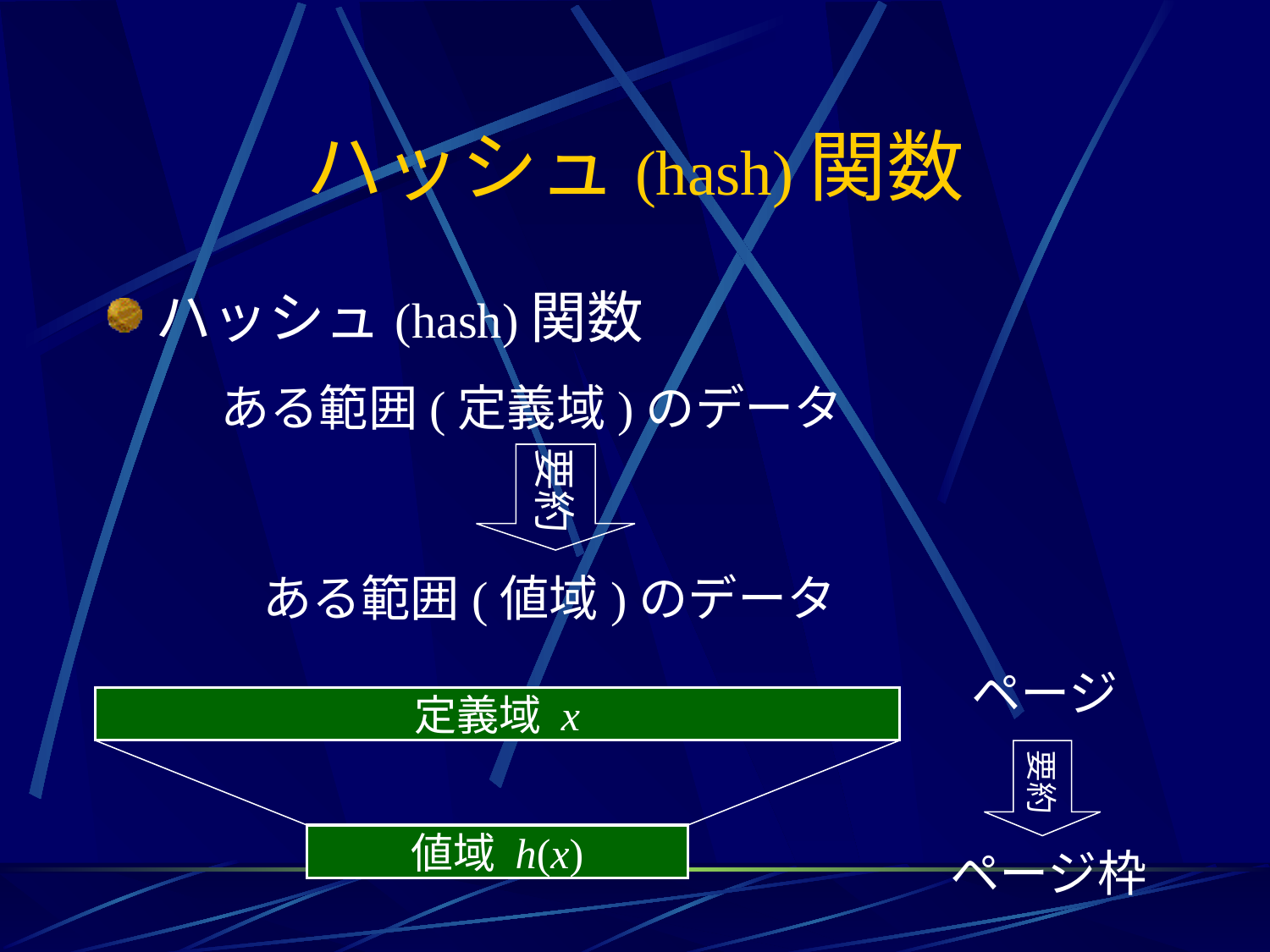

# ハッシュ(hash)関数
ハッシュ(hash)関数
ある範囲(定義域)のデータ
要約
ある範囲(値域)のデータ
ページ
要約
ページ枠
定義域 x

値域 h(x)